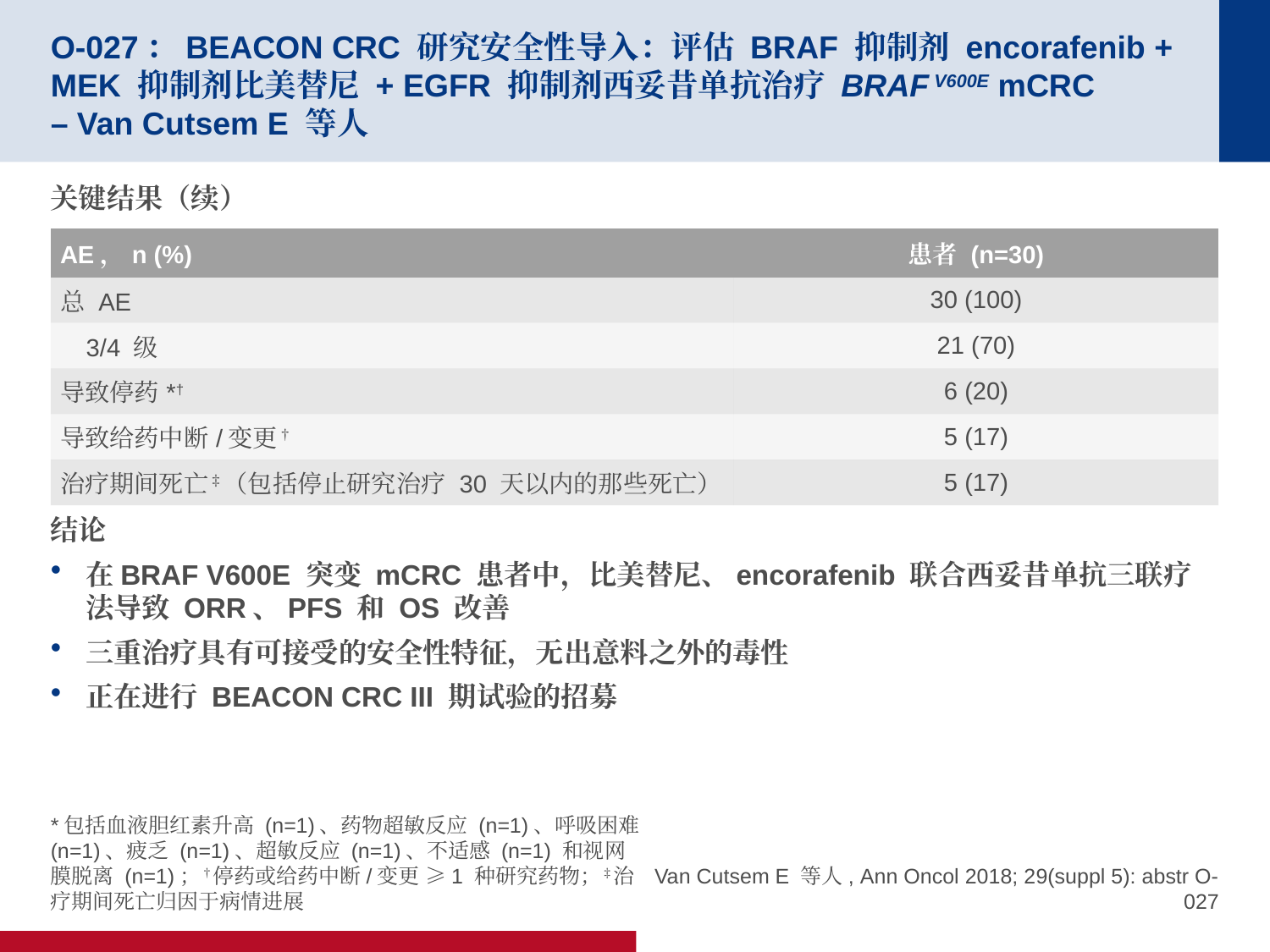

# O-027：BEACON CRC 研究安全性导入：评估 BRAF 抑制剂 encorafenib + MEK 抑制剂比美替尼 + EGFR 抑制剂西妥昔单抗治疗 BRAF V600E mCRC – Van Cutsem E 等人
关键结果（续）

结论
在BRAF V600E 突变 mCRC 患者中，比美替尼、encorafenib 联合西妥昔单抗三联疗法导致 ORR、PFS 和 OS 改善
三重治疗具有可接受的安全性特征，无出意料之外的毒性
正在进行 BEACON CRC III 期试验的招募

| AE，n (%) | 患者 (n=30) |
| --- | --- |
| 总 AE | 30 (100) |
| 3/4 级 | 21 (70) |
| 导致停药\*† | 6 (20) |
| 导致给药中断/变更† | 5 (17) |
| 治疗期间死亡‡（包括停止研究治疗 30 天以内的那些死亡） | 5 (17) |
*包括血液胆红素升高 (n=1)、药物超敏反应 (n=1)、呼吸困难 (n=1)、疲乏 (n=1)、超敏反应 (n=1)、不适感 (n=1) 和视网膜脱离 (n=1)；†停药或给药中断/变更 ≥1 种研究药物；‡治疗期间死亡归因于病情进展
Van Cutsem E 等人, Ann Oncol 2018; 29(suppl 5): abstr O-027